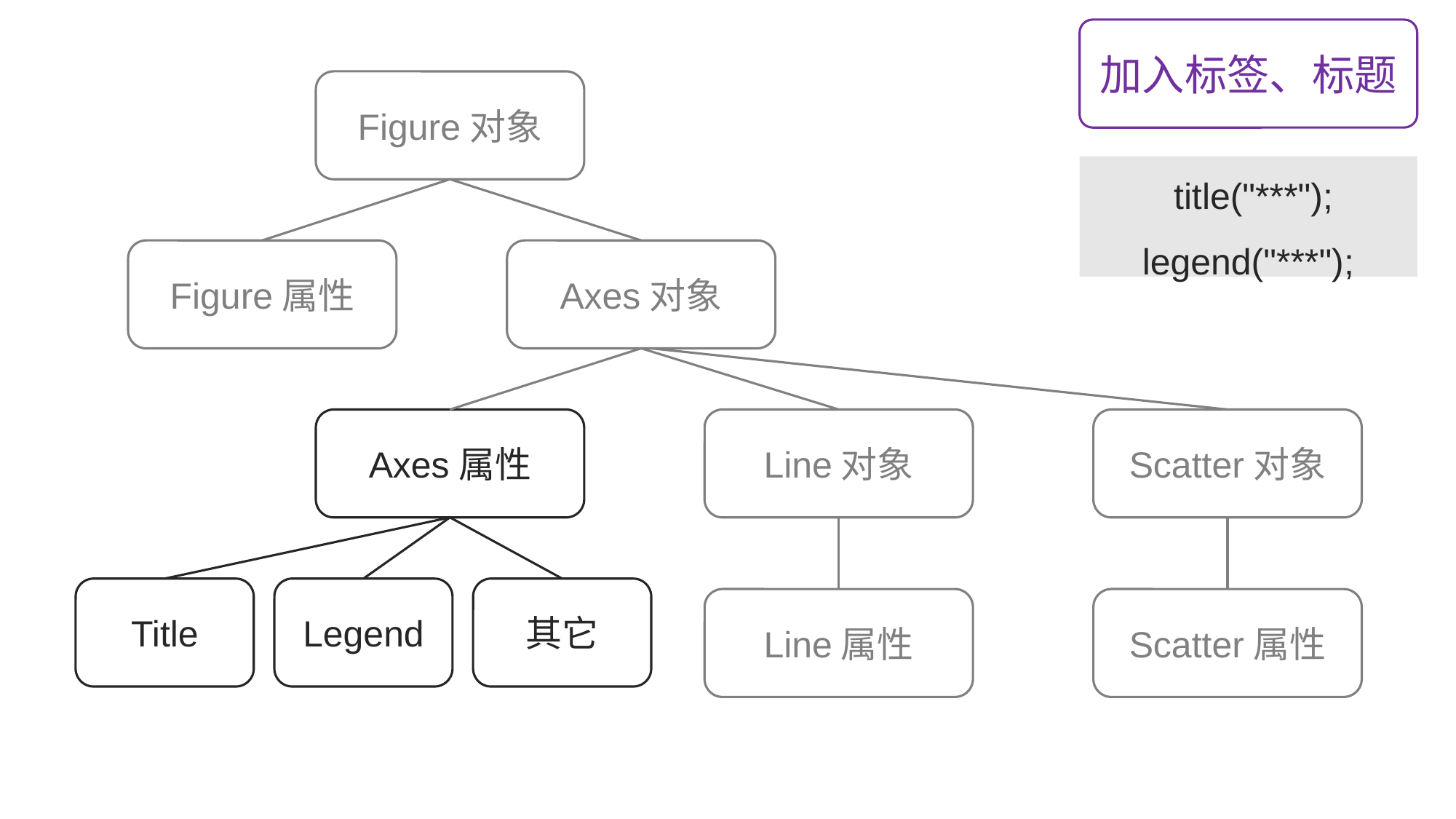

加入标签、标题
Figure对象
 title("***");
legend("***");
Figure属性
Axes对象
Axes属性
Line对象
Scatter对象
Title
Legend
其它
Line属性
Scatter属性